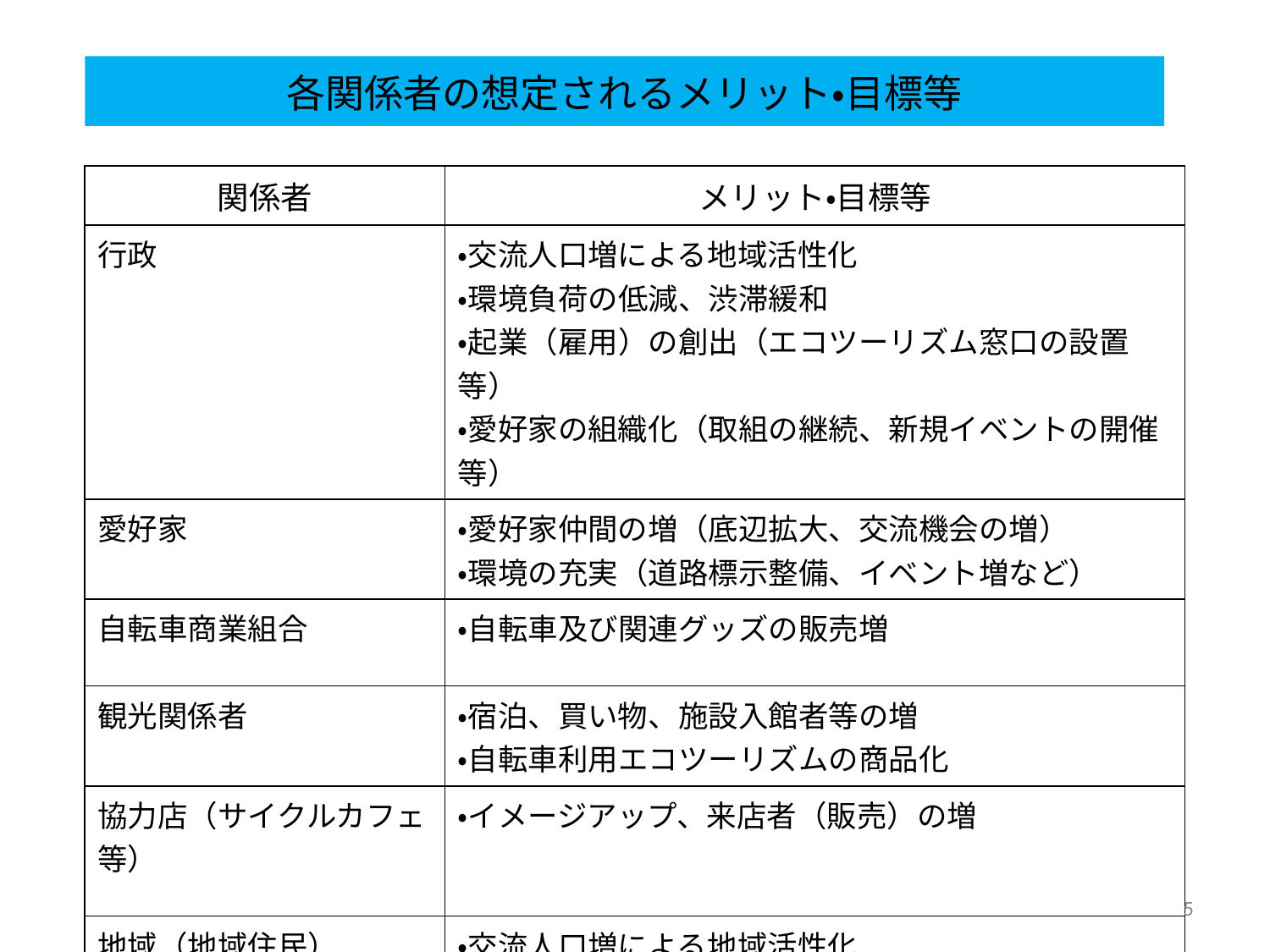

各関係者の想定されるメリット・目標等
| 関係者 | メリット・目標等 |
| --- | --- |
| 行政 | ・交流人口増による地域活性化 ・環境負荷の低減、渋滞緩和 ・起業（雇用）の創出（エコツーリズム窓口の設置等） ・愛好家の組織化（取組の継続、新規イベントの開催等） |
| 愛好家 | ・愛好家仲間の増（底辺拡大、交流機会の増） ・環境の充実（道路標示整備、イベント増など） |
| 自転車商業組合 | ・自転車及び関連グッズの販売増 |
| 観光関係者 | ・宿泊、買い物、施設入館者等の増 ・自転車利用エコツーリズムの商品化 |
| 協力店（サイクルカフェ等） | ・イメージアップ、来店者（販売）の増 |
| 地域（地域住民） | ・交流人口増による地域活性化 ・地域イベントへの参加者増 ・自転車利用エコーツーリズムの地域ガイドによる収入増 |
5